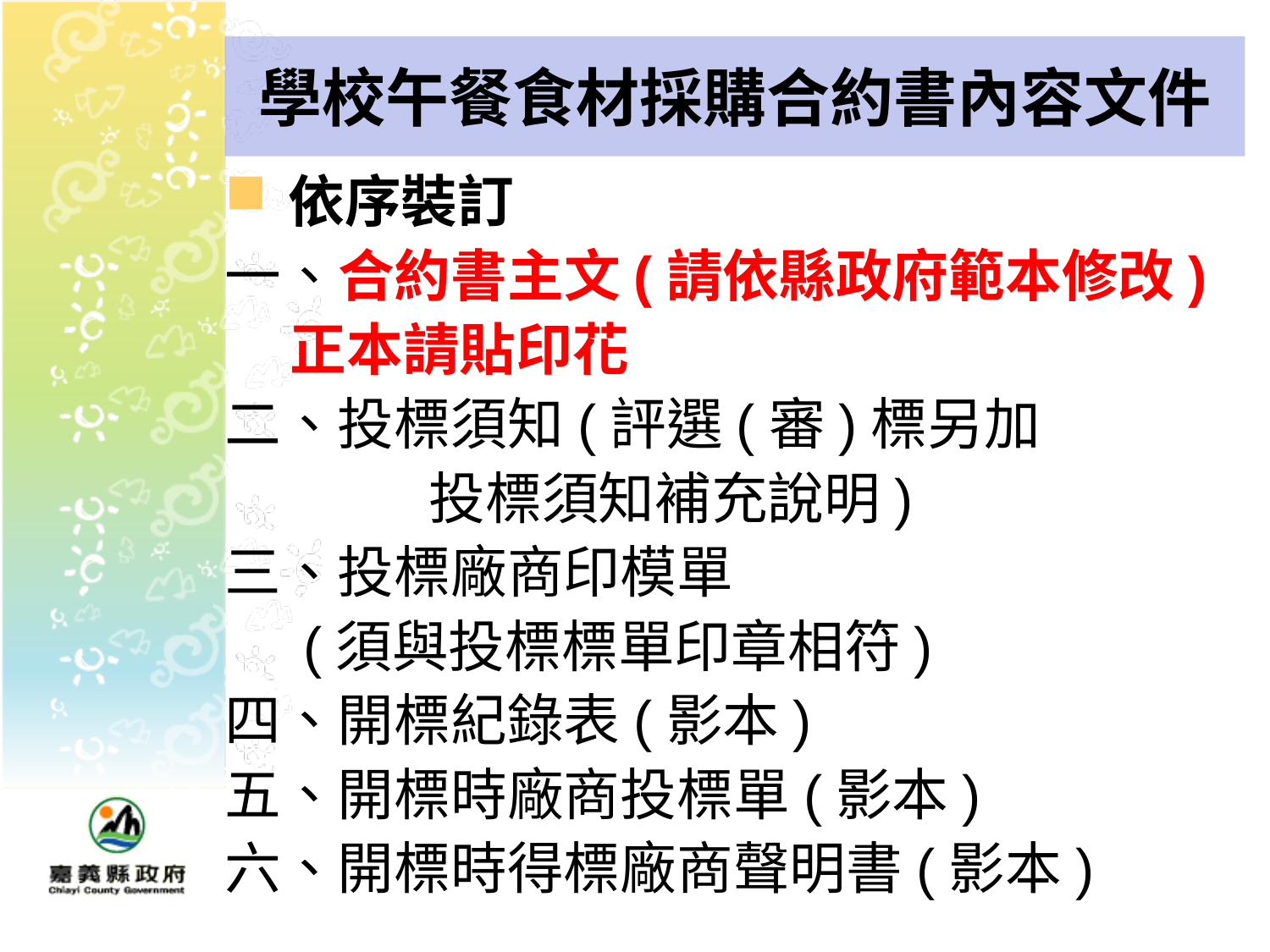

# 學校午餐食材採購合約書內容文件
依序裝訂
一、合約書主文(請依縣政府範本修改)
    正本請貼印花
二、投標須知(評選(審)標另加
               投標須知補充說明)
三、投標廠商印模單
     (須與投標標單印章相符)
四、開標紀錄表(影本)
五、開標時廠商投標單(影本)
六、開標時得標廠商聲明書(影本)